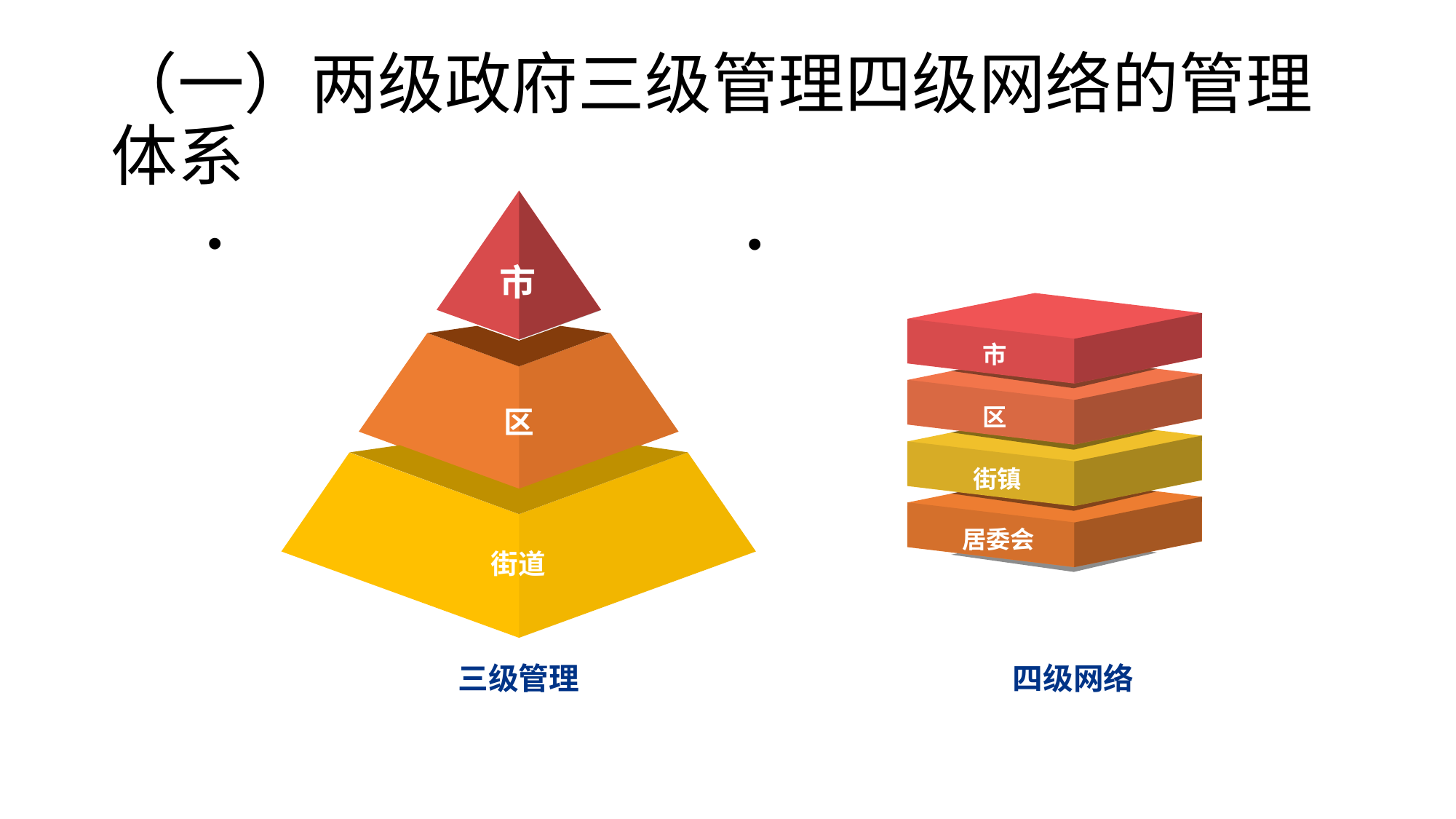

# （一）两级政府三级管理四级网络的管理体系

市

市
区
街镇
居委会
四级网络

区

三级管理
街道